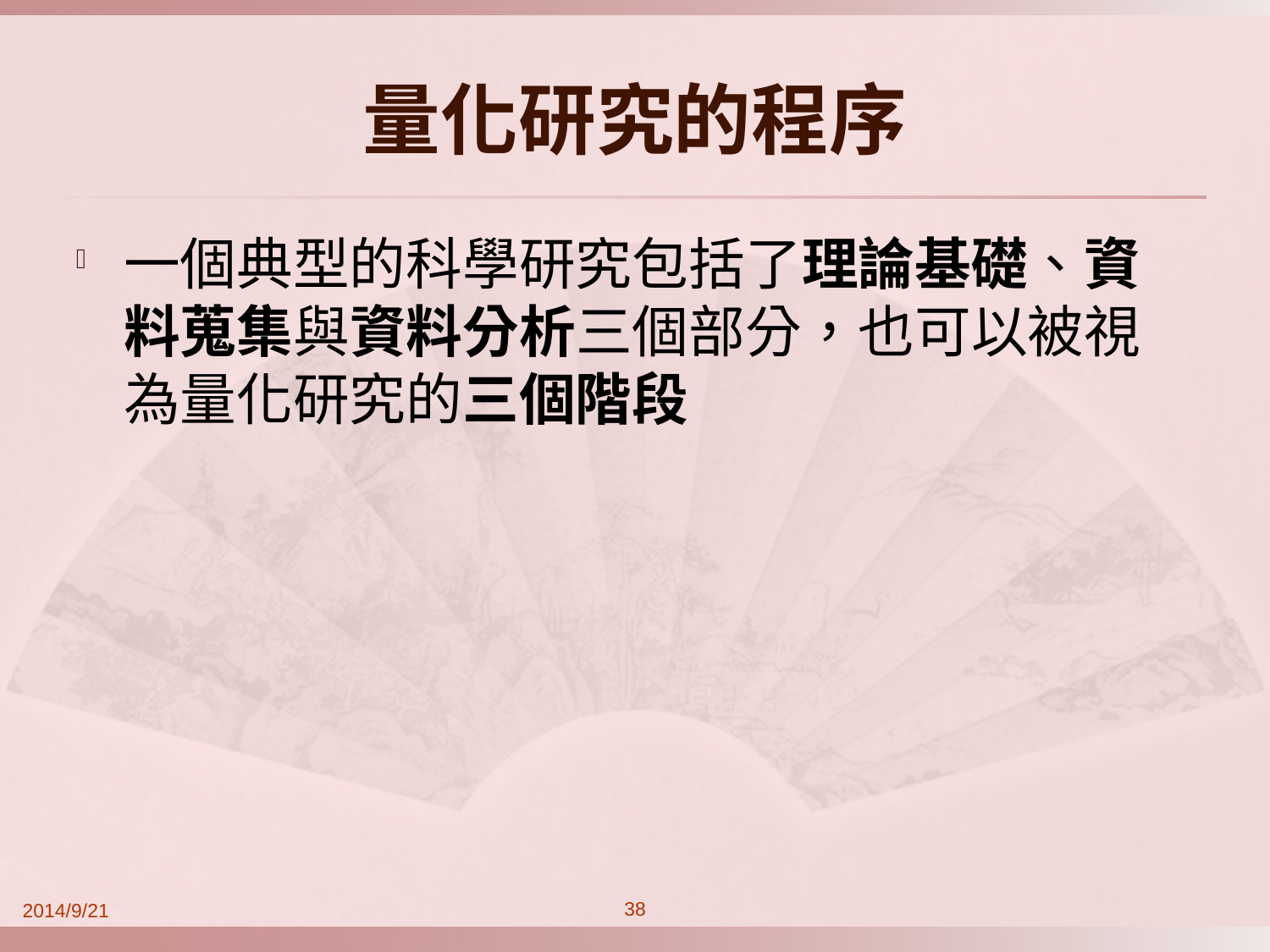

# 量化研究的程序
一個典型的科學研究包括了理論基礎、資料蒐集與資料分析三個部分，也可以被視為量化研究的三個階段
2014/9/21
38